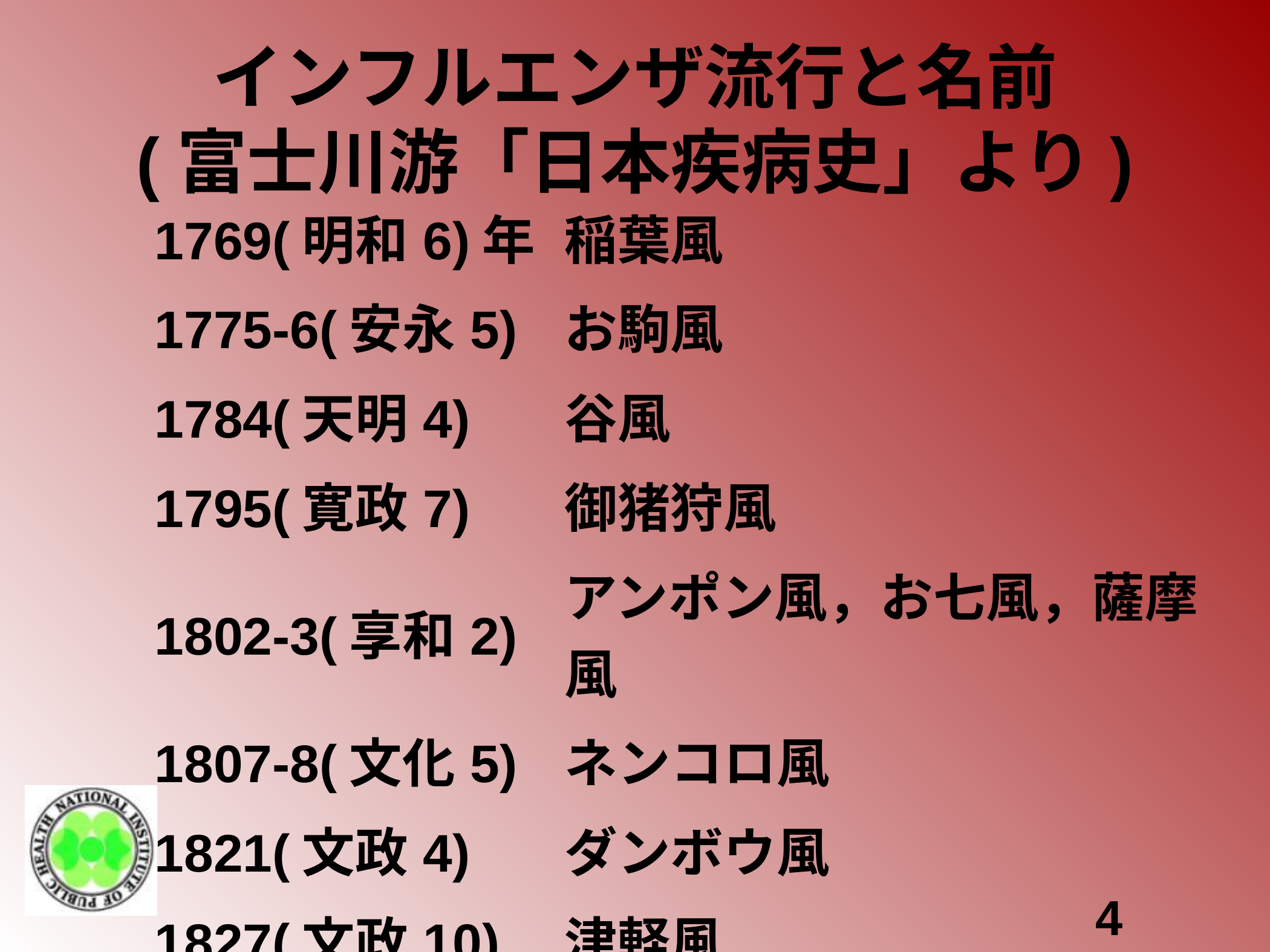

# インフルエンザ流行と名前 (富士川游「日本疾病史」より)
| 1769(明和6)年 | 稲葉風 |
| --- | --- |
| 1775-6(安永5) | お駒風 |
| 1784(天明4) | 谷風 |
| 1795(寛政7) | 御猪狩風 |
| 1802-3(享和2) | アンポン風，お七風，薩摩風 |
| 1807-8(文化5) | ネンコロ風 |
| 1821(文政4) | ダンボウ風 |
| 1827(文政10) | 津軽風 |
| 1832(天保3) | 琉球風 |
| 1852-6(安政元) | アメリカ風 |